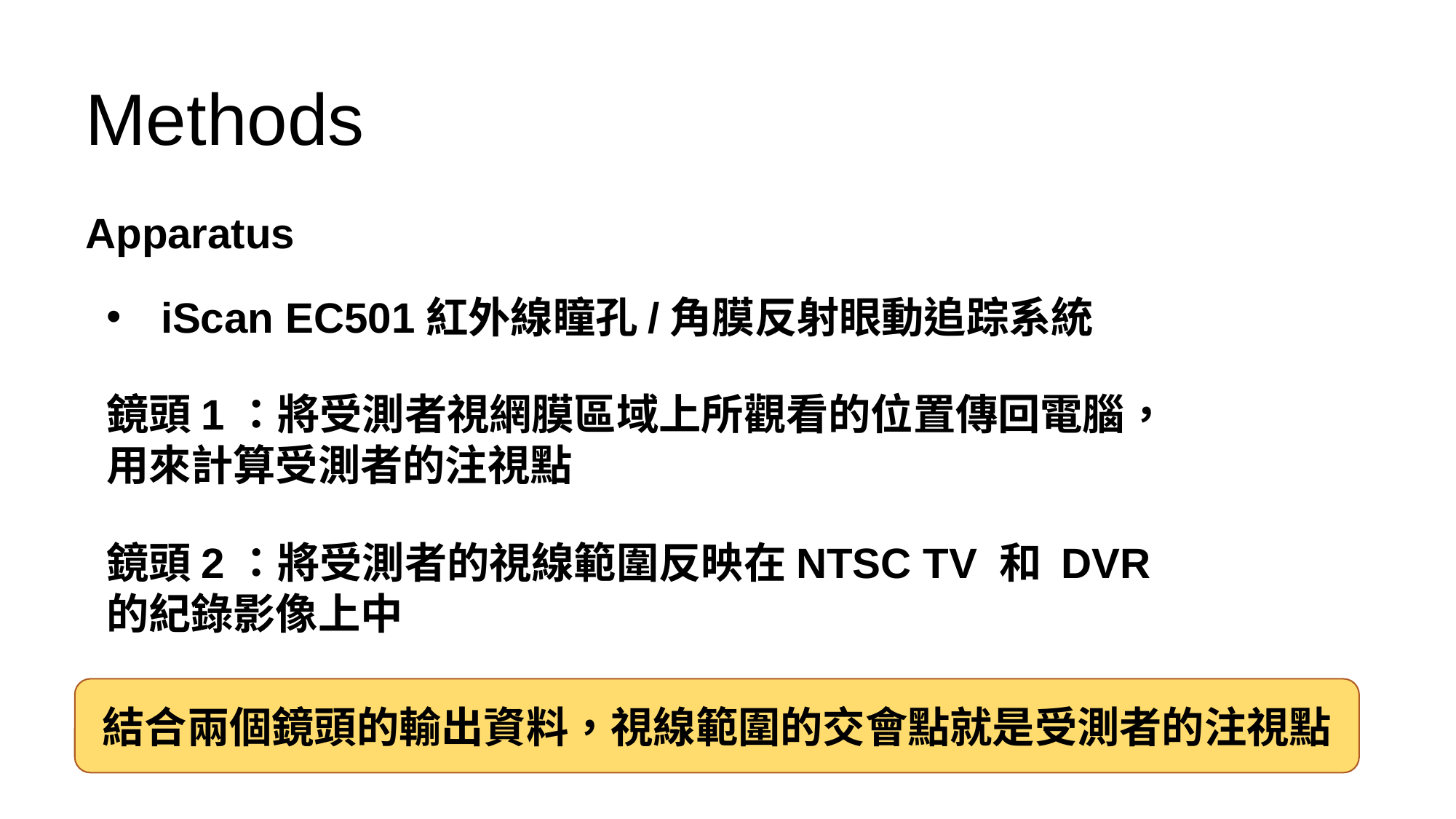

Methods
Apparatus
iScan EC501紅外線瞳孔/角膜反射眼動追踪系統
鏡頭1：將受測者視網膜區域上所觀看的位置傳回電腦，用來計算受測者的注視點
鏡頭2：將受測者的視線範圍反映在NTSC TV 和 DVR的紀錄影像上中
結合兩個鏡頭的輸出資料，視線範圍的交會點就是受測者的注視點